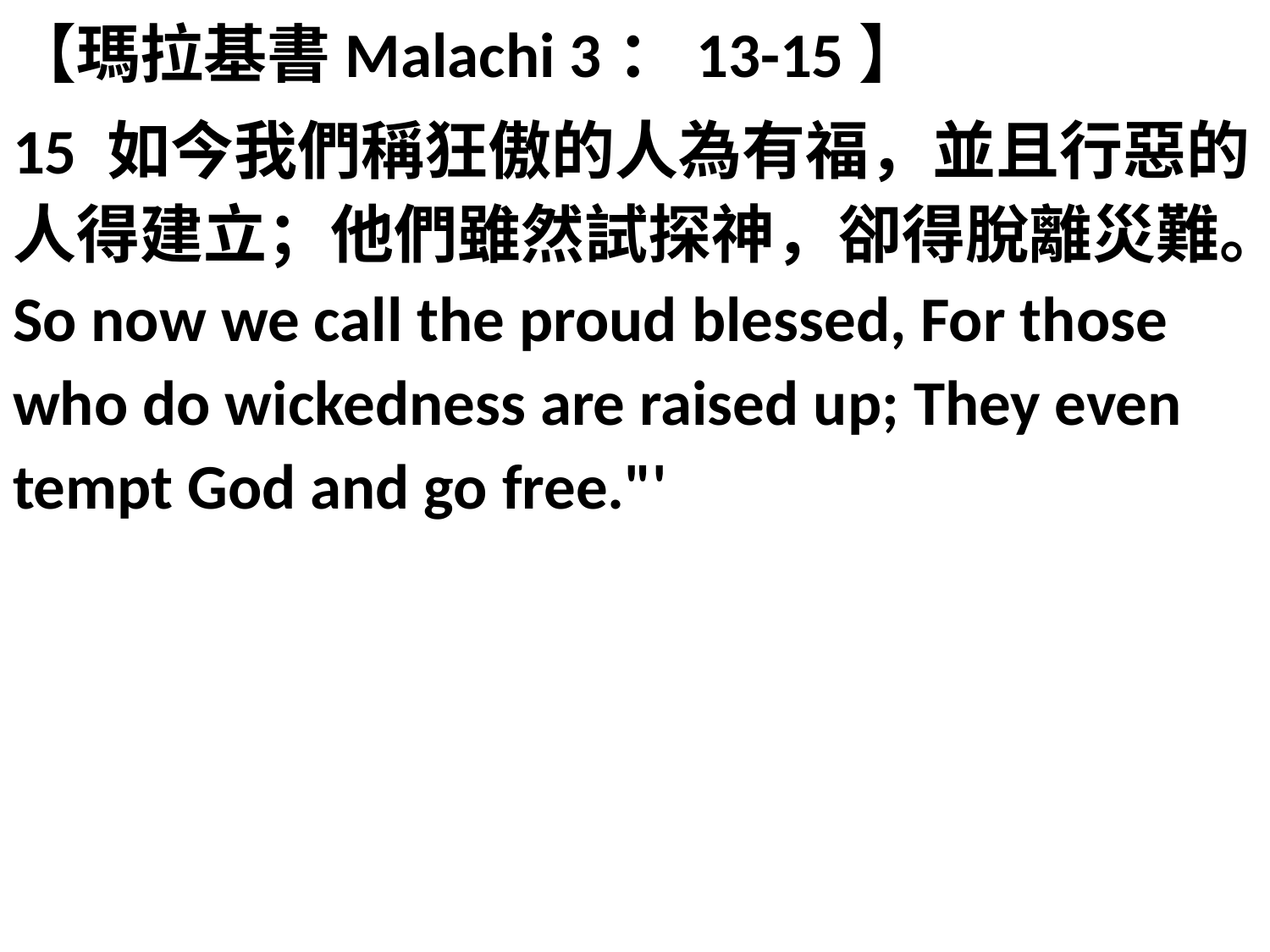

【瑪拉基書Malachi 3：13-15】
15 如今我們稱狂傲的人為有福，並且行惡的人得建立；他們雖然試探神，卻得脫離災難。So now we call the proud blessed, For those who do wickedness are raised up; They even tempt God and go free."'